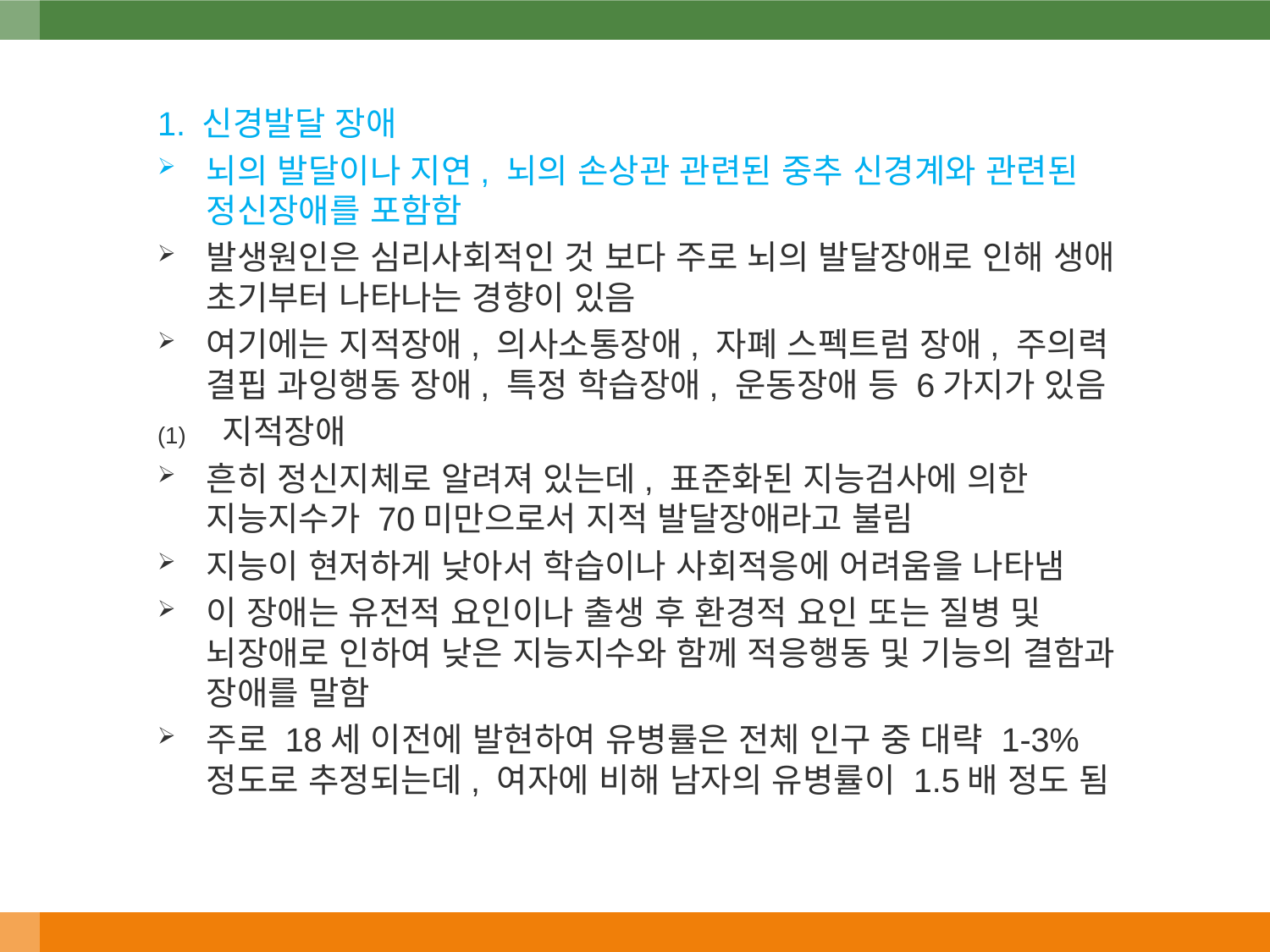

1. 신경발달 장애
뇌의 발달이나 지연, 뇌의 손상관 관련된 중추 신경계와 관련된 정신장애를 포함함
발생원인은 심리사회적인 것 보다 주로 뇌의 발달장애로 인해 생애 초기부터 나타나는 경향이 있음
여기에는 지적장애, 의사소통장애, 자폐 스펙트럼 장애, 주의력 결핍 과잉행동 장애, 특정 학습장애, 운동장애 등 6가지가 있음
지적장애
흔히 정신지체로 알려져 있는데, 표준화된 지능검사에 의한 지능지수가 70미만으로서 지적 발달장애라고 불림
지능이 현저하게 낮아서 학습이나 사회적응에 어려움을 나타냄
이 장애는 유전적 요인이나 출생 후 환경적 요인 또는 질병 및 뇌장애로 인하여 낮은 지능지수와 함께 적응행동 및 기능의 결함과 장애를 말함
주로 18세 이전에 발현하여 유병률은 전체 인구 중 대략 1-3% 정도로 추정되는데, 여자에 비해 남자의 유병률이 1.5배 정도 됨